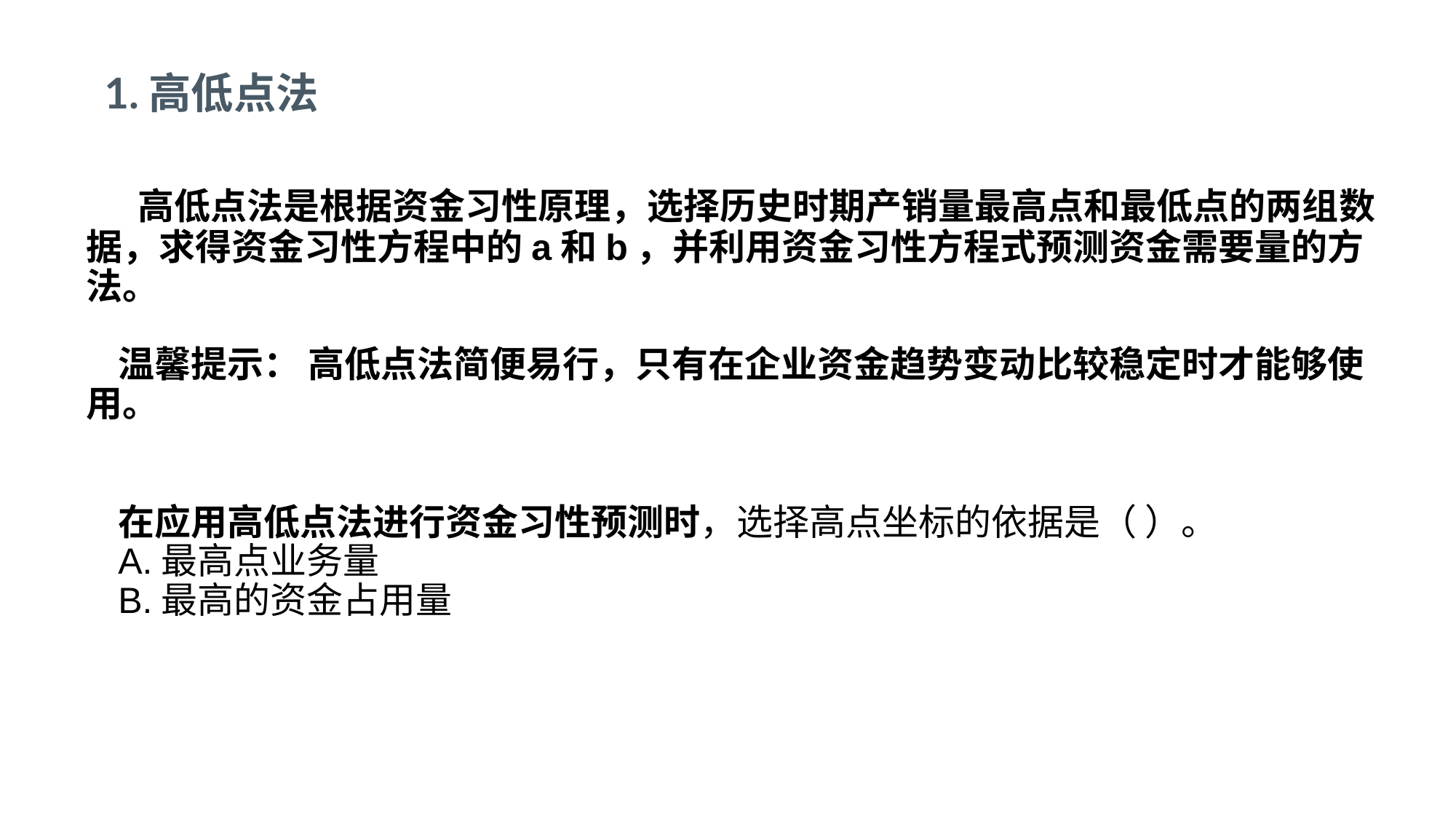

# 1.高低点法
 高低点法是根据资金习性原理，选择历史时期产销量最高点和最低点的两组数据，求得资金习性方程中的a和b，并利用资金习性方程式预测资金需要量的方法。

温馨提示： 高低点法简便易行，只有在企业资金趋势变动比较稳定时才能够使用。

在应用高低点法进行资金习性预测时，选择高点坐标的依据是（ ）。
A.最高点业务量
B.最高的资金占用量